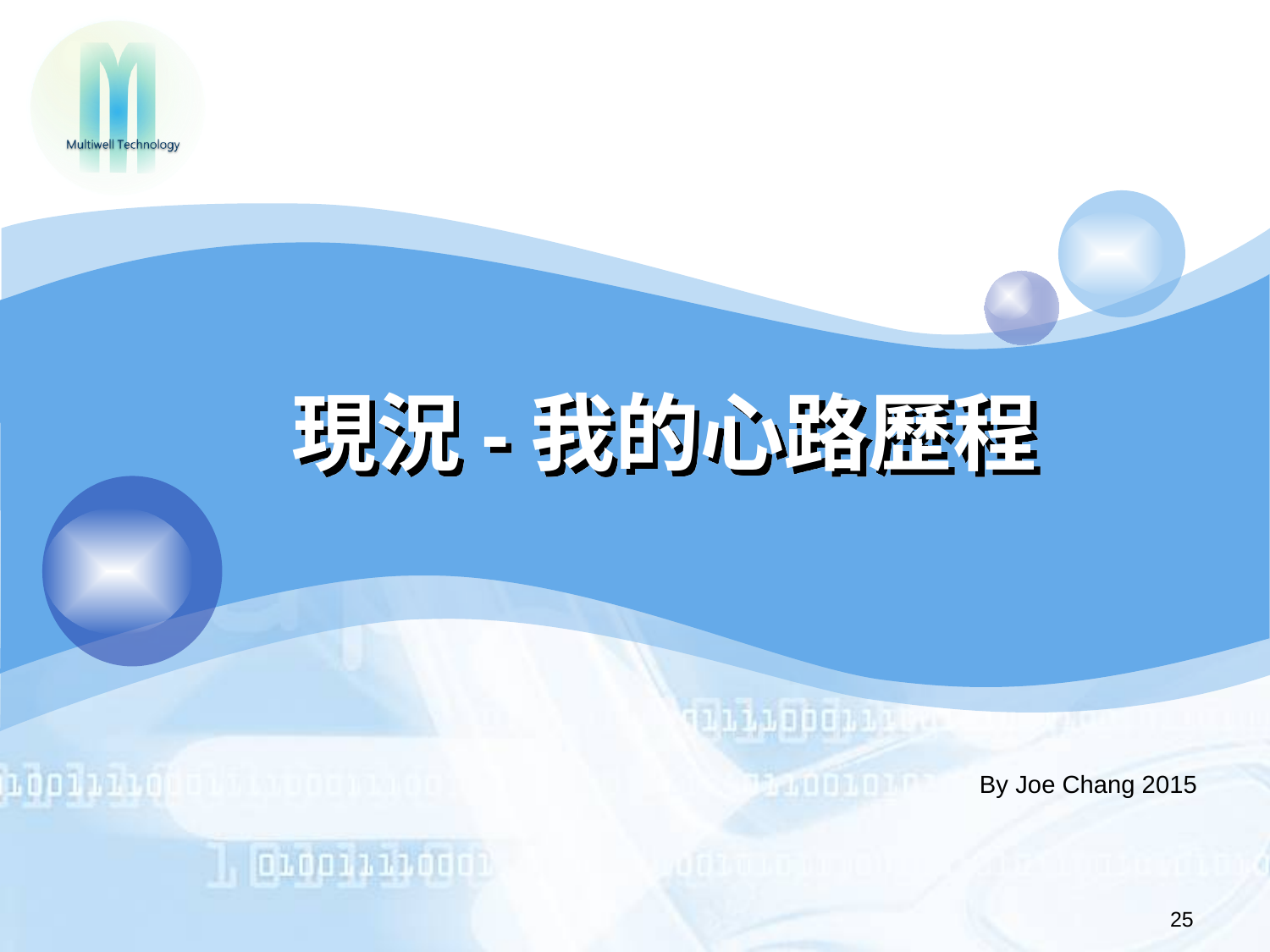

# 現況-我的心路歷程
By Joe Chang 2015
25